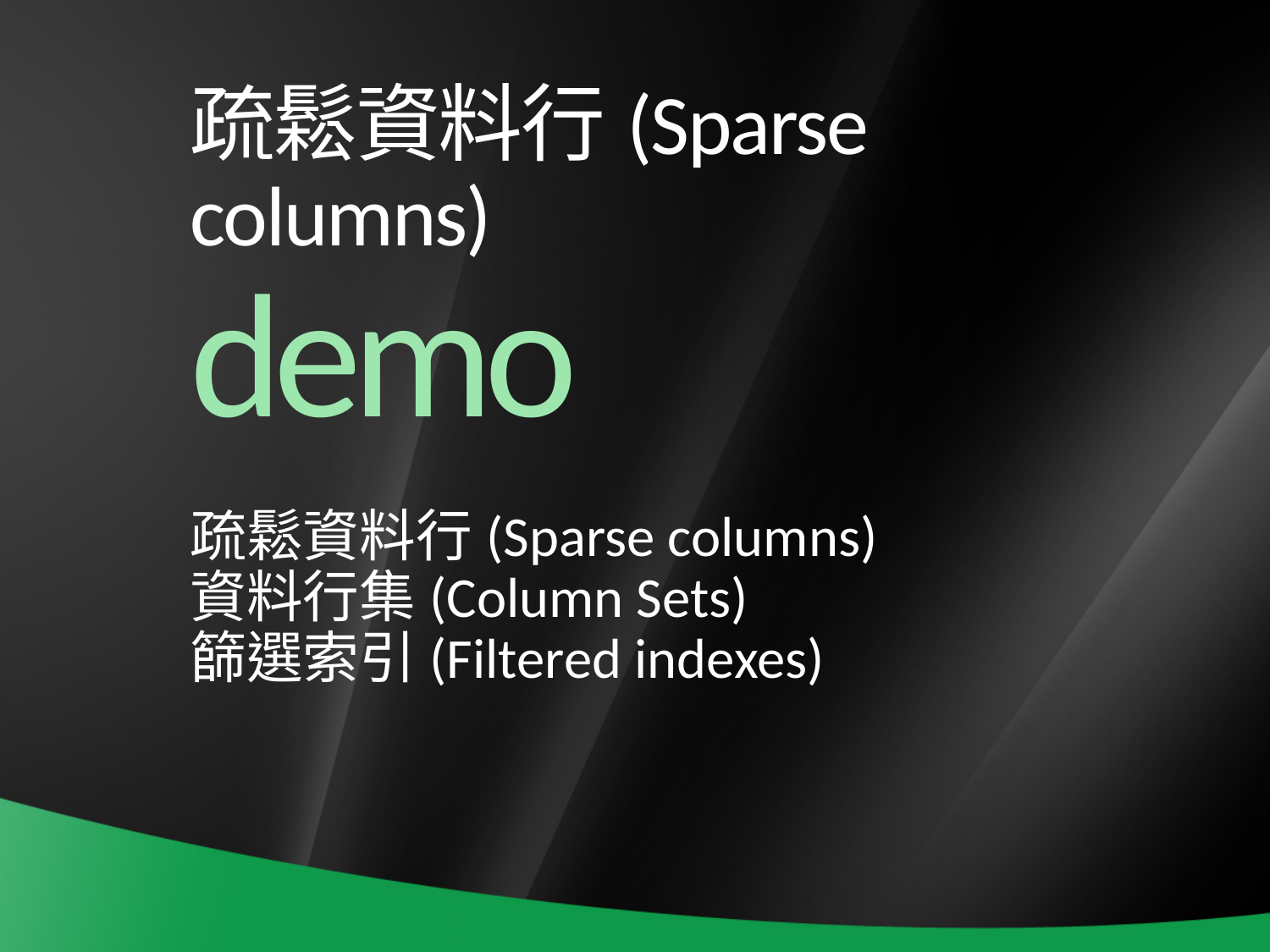

# 疏鬆資料行(Sparse columns)
demo
疏鬆資料行(Sparse columns)
資料行集(Column Sets)
篩選索引(Filtered indexes)